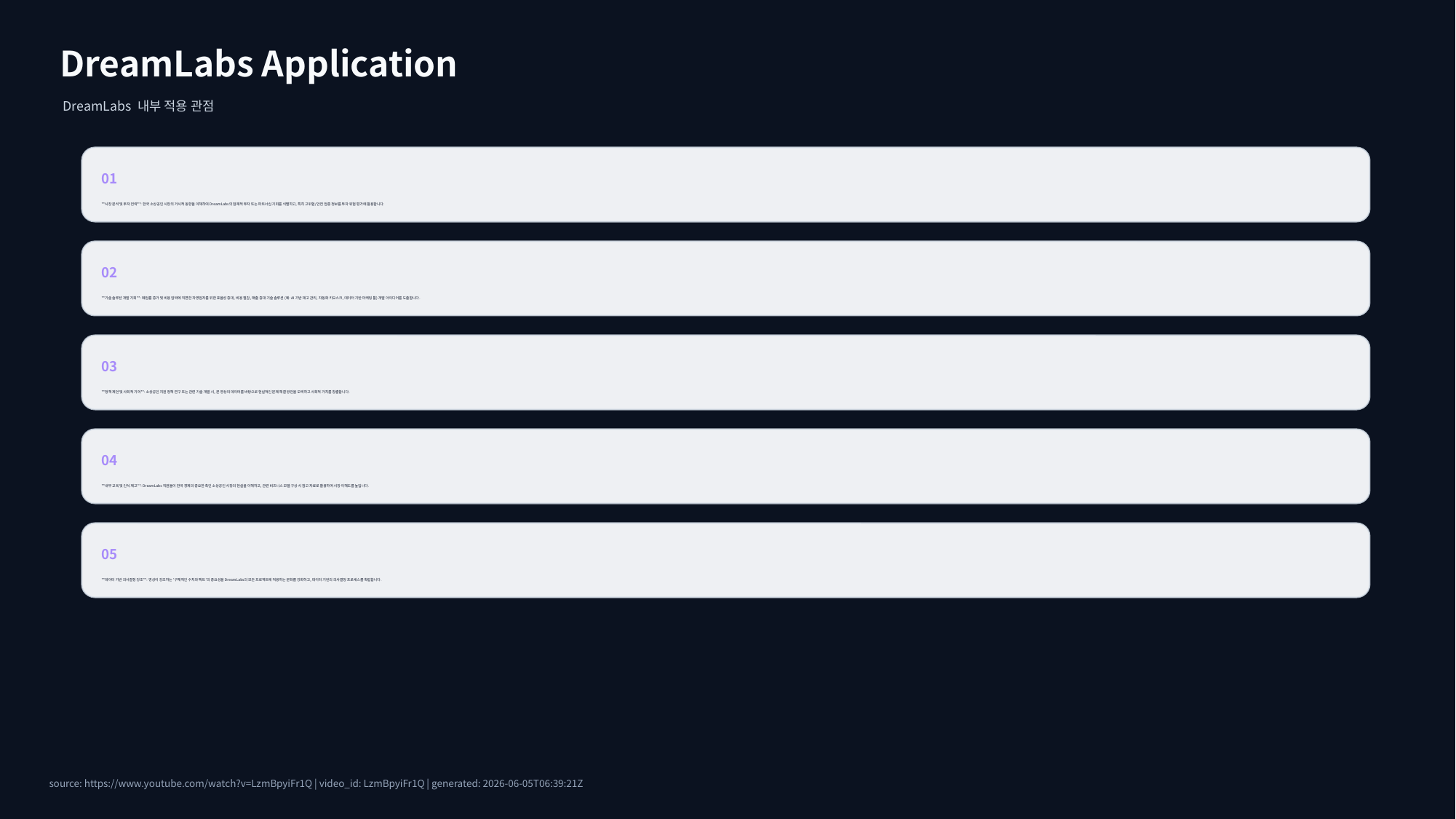

DreamLabs Application
DreamLabs 내부 적용 관점

01
**시장 분석 및 투자 전략**: 한국 소상공인 시장의 거시적 동향을 이해하여 DreamLabs의 잠재적 투자 또는 파트너십 기회를 식별하고, 특히 고위험/안전 업종 정보를 투자 위험 평가에 활용합니다.

02
**기술 솔루션 개발 기회**: 폐업률 증가 및 비용 압박에 직면한 자영업자를 위한 효율성 증대, 비용 절감, 매출 증대 기술 솔루션 (예: AI 기반 재고 관리, 자동화 키오스크, 데이터 기반 마케팅 툴) 개발 아이디어를 도출합니다.

03
**정책 제언 및 사회적 기여**: 소상공인 지원 정책 연구 또는 관련 기술 개발 시, 본 영상의 데이터를 바탕으로 현실적인 문제 해결 방안을 모색하고 사회적 가치를 창출합니다.

04
**내부 교육 및 인식 제고**: DreamLabs 직원들이 한국 경제의 중요한 축인 소상공인 시장의 현실을 이해하고, 관련 비즈니스 모델 구상 시 참고 자료로 활용하여 시장 이해도를 높입니다.

05
**데이터 기반 의사결정 강조**: 영상이 강조하는 '구체적인 수치와 팩트'의 중요성을 DreamLabs의 모든 프로젝트에 적용하는 문화를 강화하고, 데이터 기반의 의사결정 프로세스를 확립합니다.
source: https://www.youtube.com/watch?v=LzmBpyiFr1Q | video_id: LzmBpyiFr1Q | generated: 2026-06-05T06:39:21Z